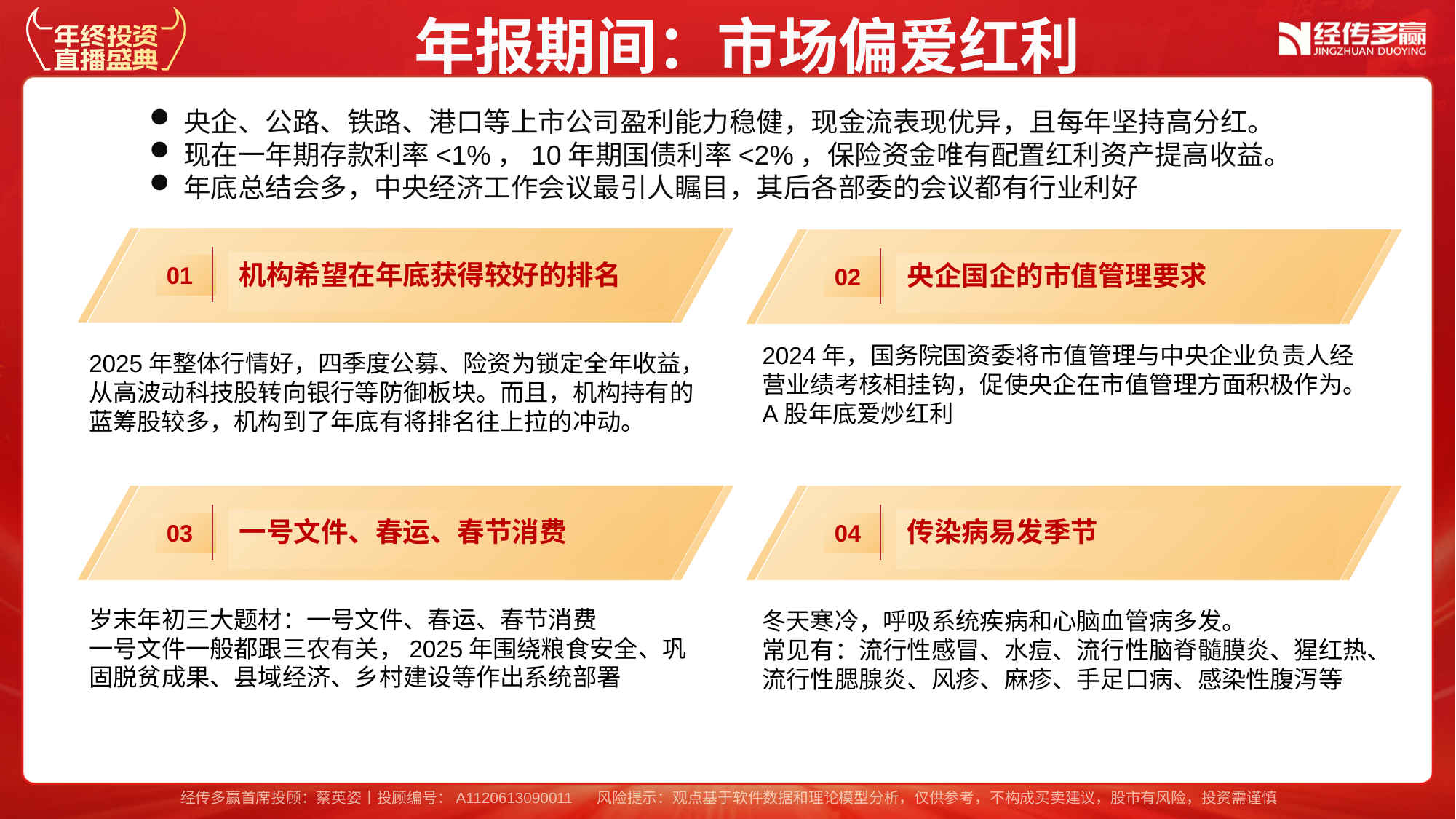

年报期间：市场偏爱红利
央企、公路、铁路、港口等上市公司盈利能力稳健，现金流表现优异，且每年坚持高分红。
现在一年期存款利率<1%，10年期国债利率<2%，保险资金唯有配置红利资产提高收益。
年底总结会多，中央经济工作会议最引人瞩目，其后各部委的会议都有行业利好

机构希望在年底获得较好的排名
01

央企国企的市值管理要求
02
2024年，国务院国资委将市值管理与中央企业负责人经营业绩考核相挂钩，促使央企在市值管理方面积极作为。
A股年底爱炒红利
2025年整体行情好，四季度公募、险资为锁定全年收益，从高波动科技股转向银行等防御板块。而且，机构持有的蓝筹股较多，机构到了年底有将排名往上拉的冲动。

一号文件、春运、春节消费
03

传染病易发季节
04
岁末年初三大题材：一号文件、春运、春节消费
一号文件一般都跟三农有关，2025年围绕粮食安全、巩固脱贫成果、县域经济、乡村建设等作出系统部署
冬天寒冷，呼吸系统疾病和心脑血管病多发。
常见有：流行性感冒、水痘、流行性脑脊髓膜炎、猩红热、流行性腮腺炎、风疹、麻疹、手足口病、感染性腹泻等
经传多赢首席投顾：蔡英姿丨投顾编号：A1120613090011     风险提示：观点基于软件数据和理论模型分析，仅供参考，不构成买卖建议，股市有风险，投资需谨慎